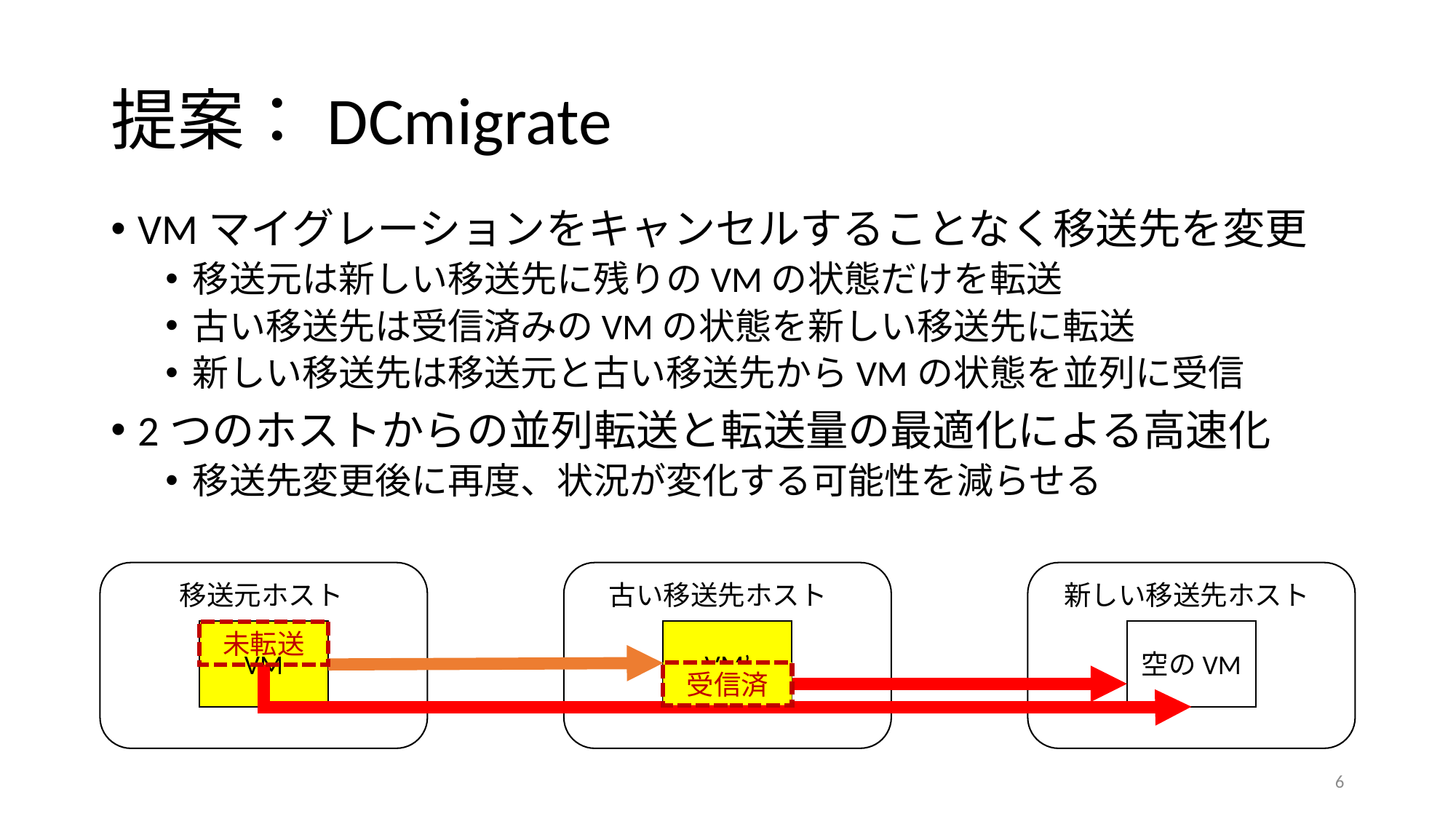

# 提案：DCmigrate
VMマイグレーションをキャンセルすることなく移送先を変更
移送元は新しい移送先に残りのVMの状態だけを転送
古い移送先は受信済みのVMの状態を新しい移送先に転送
新しい移送先は移送元と古い移送先からVMの状態を並列に受信
2つのホストからの並列転送と転送量の最適化による高速化
移送先変更後に再度、状況が変化する可能性を減らせる

移送元ホスト
古い移送先ホスト
新しい移送先ホスト
VM
VM’
空のVM
未転送
受信済
6